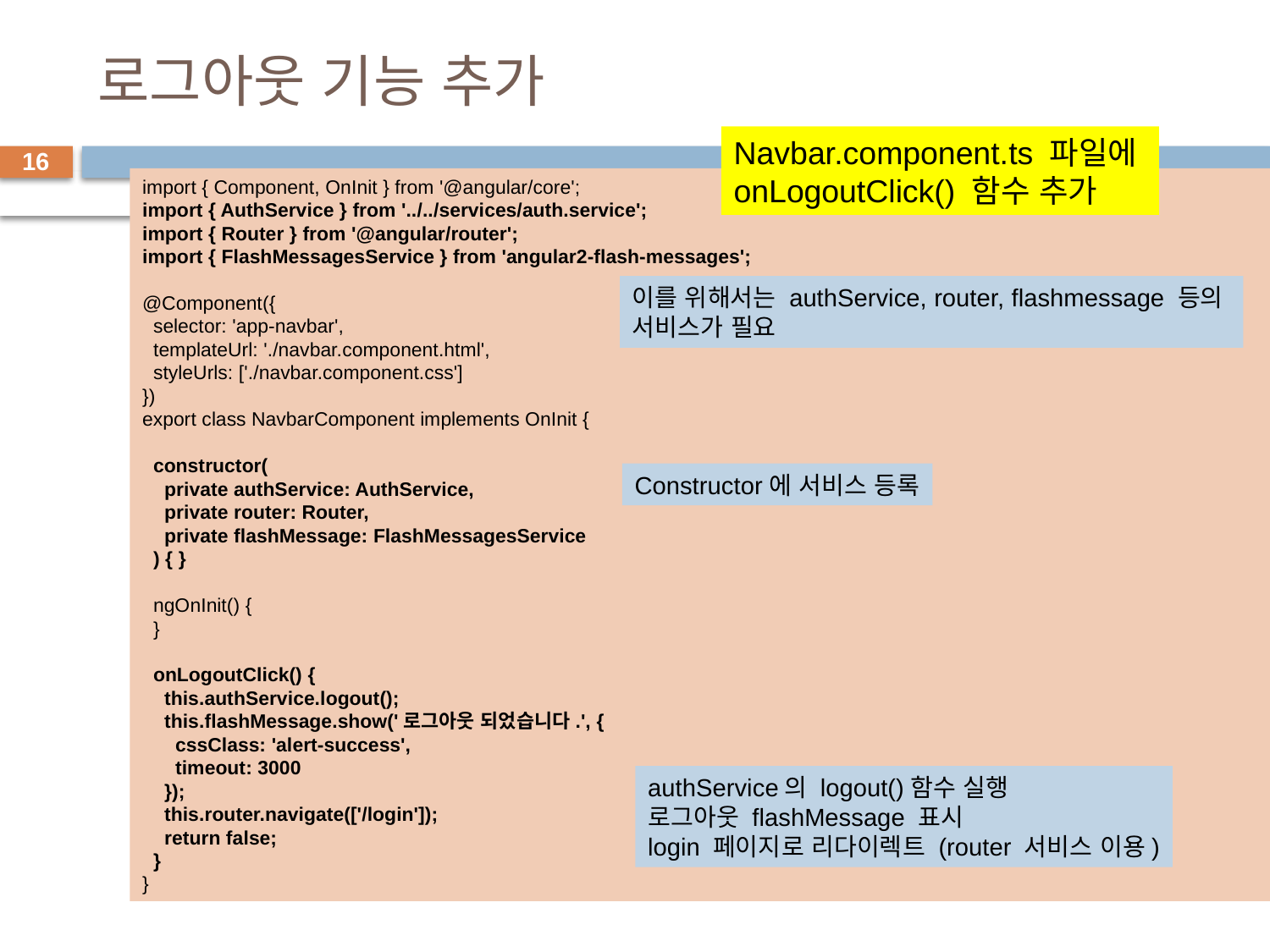

# 로그아웃 기능 추가
Navbar.component.ts 파일에
onLogoutClick() 함수 추가
16
import { Component, OnInit } from '@angular/core';
import { AuthService } from '../../services/auth.service';
import { Router } from '@angular/router';
import { FlashMessagesService } from 'angular2-flash-messages';

@Component({
  selector: 'app-navbar',
  templateUrl: './navbar.component.html',
  styleUrls: ['./navbar.component.css']
})
export class NavbarComponent implements OnInit {

  constructor(
    private authService: AuthService,
    private router: Router,
    private flashMessage: FlashMessagesService
  ) { }

  ngOnInit() {
  }

  onLogoutClick() {
    this.authService.logout();
    this.flashMessage.show('로그아웃 되었습니다.', {
      cssClass: 'alert-success',
      timeout: 3000
    });
    this.router.navigate(['/login']);
    return false;
  }
}
이를 위해서는 authService, router, flashmessage 등의
서비스가 필요
Constructor에 서비스 등록
authService의 logout()함수 실행
로그아웃 flashMessage 표시
login 페이지로 리다이렉트 (router 서비스 이용)